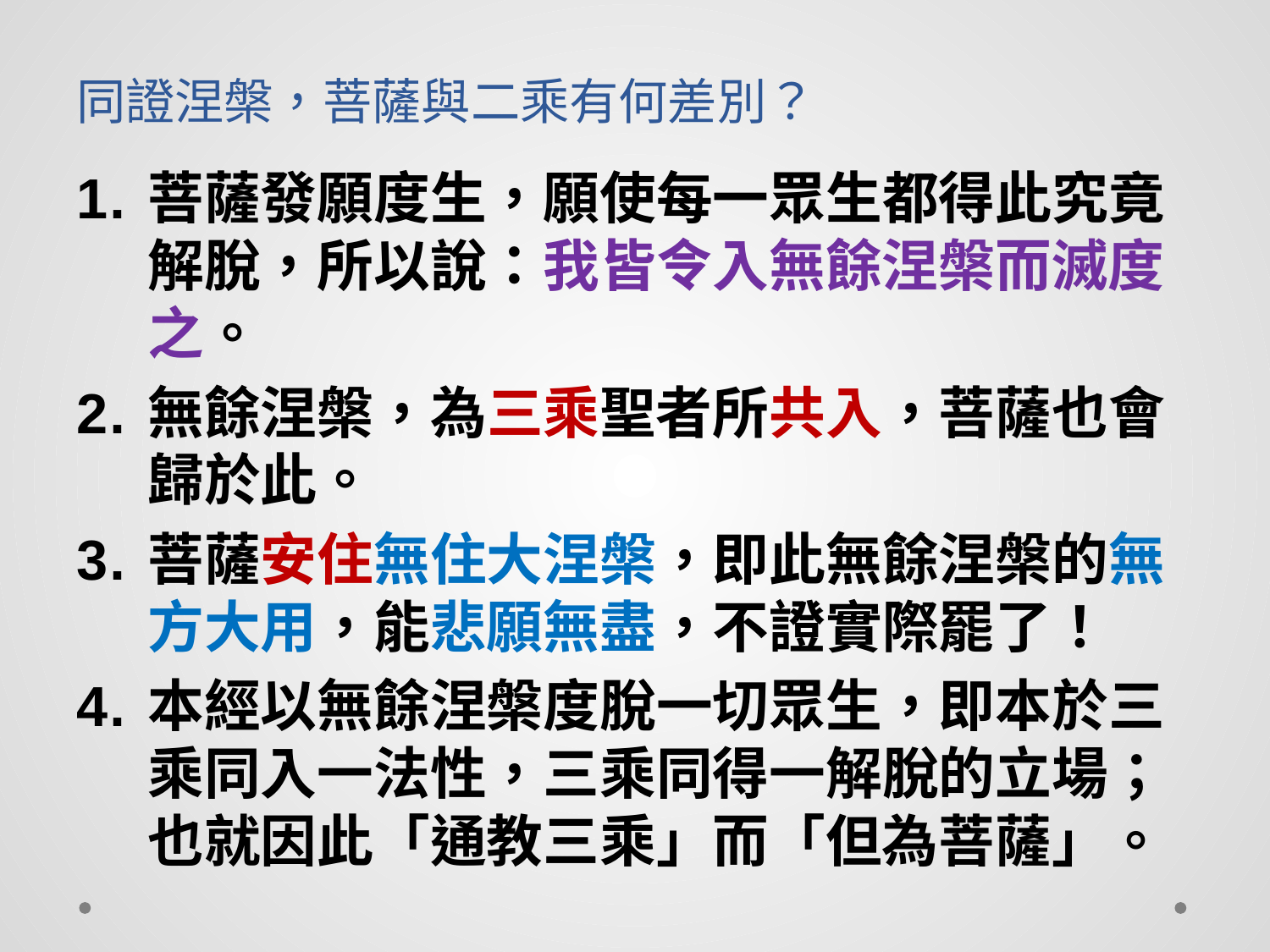

# 同證涅槃，菩薩與二乘有何差別？
菩薩發願度生，願使每一眾生都得此究竟解脫，所以說：我皆令入無餘涅槃而滅度之。
無餘涅槃，為三乘聖者所共入，菩薩也會歸於此。
菩薩安住無住大涅槃，即此無餘涅槃的無方大用，能悲願無盡，不證實際罷了！
本經以無餘涅槃度脫一切眾生，即本於三乘同入一法性，三乘同得一解脫的立場；也就因此「通教三乘」而「但為菩薩」。